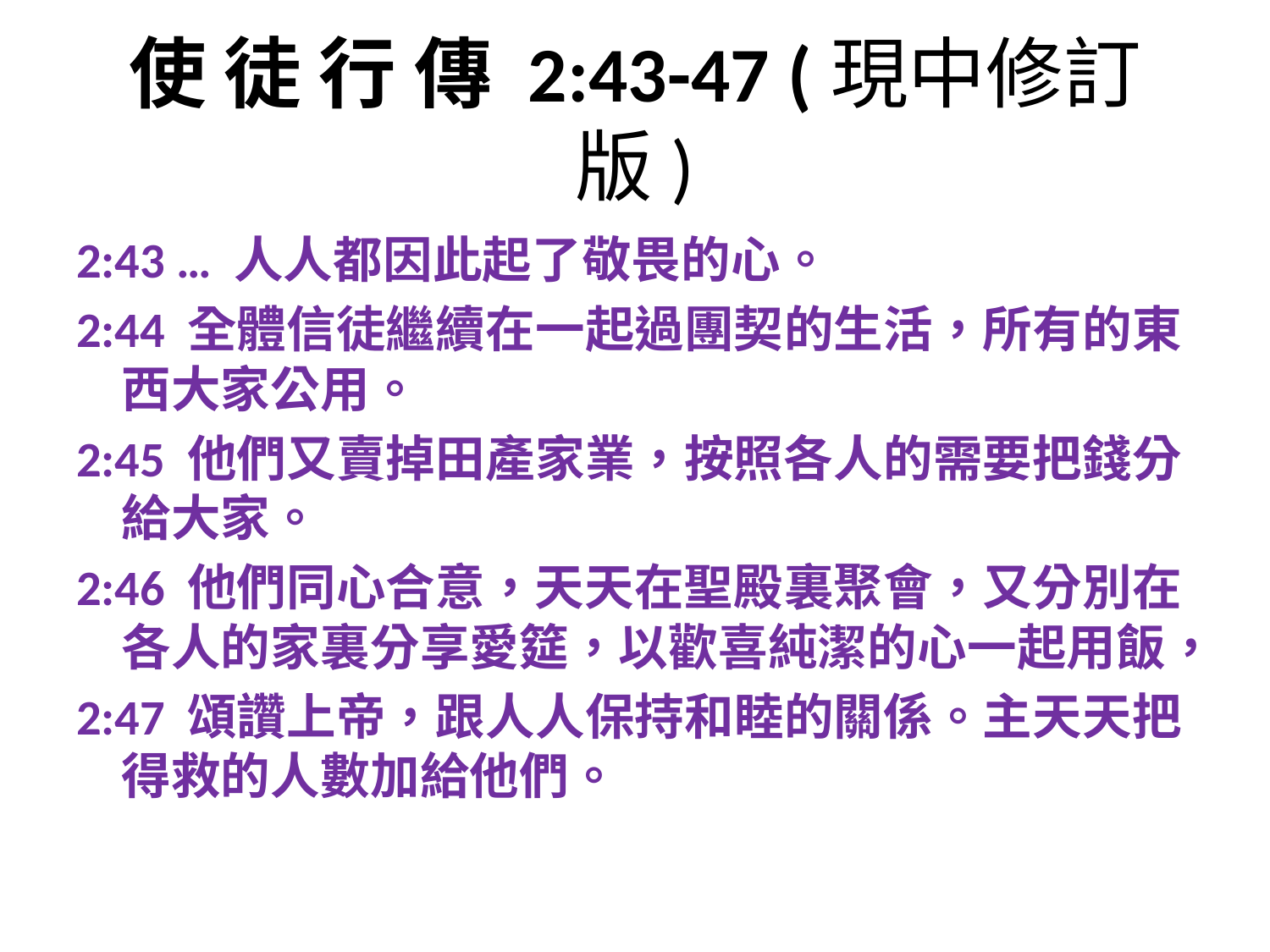

# 使 徒 行 傳 2:43-47 (現中修訂版)
2:43 … 人人都因此起了敬畏的心。
2:44 全體信徒繼續在一起過團契的生活，所有的東西大家公用。
2:45 他們又賣掉田產家業，按照各人的需要把錢分給大家。
2:46 他們同心合意，天天在聖殿裏聚會，又分別在各人的家裏分享愛筵，以歡喜純潔的心一起用飯，
2:47 頌讚上帝，跟人人保持和睦的關係。主天天把得救的人數加給他們。